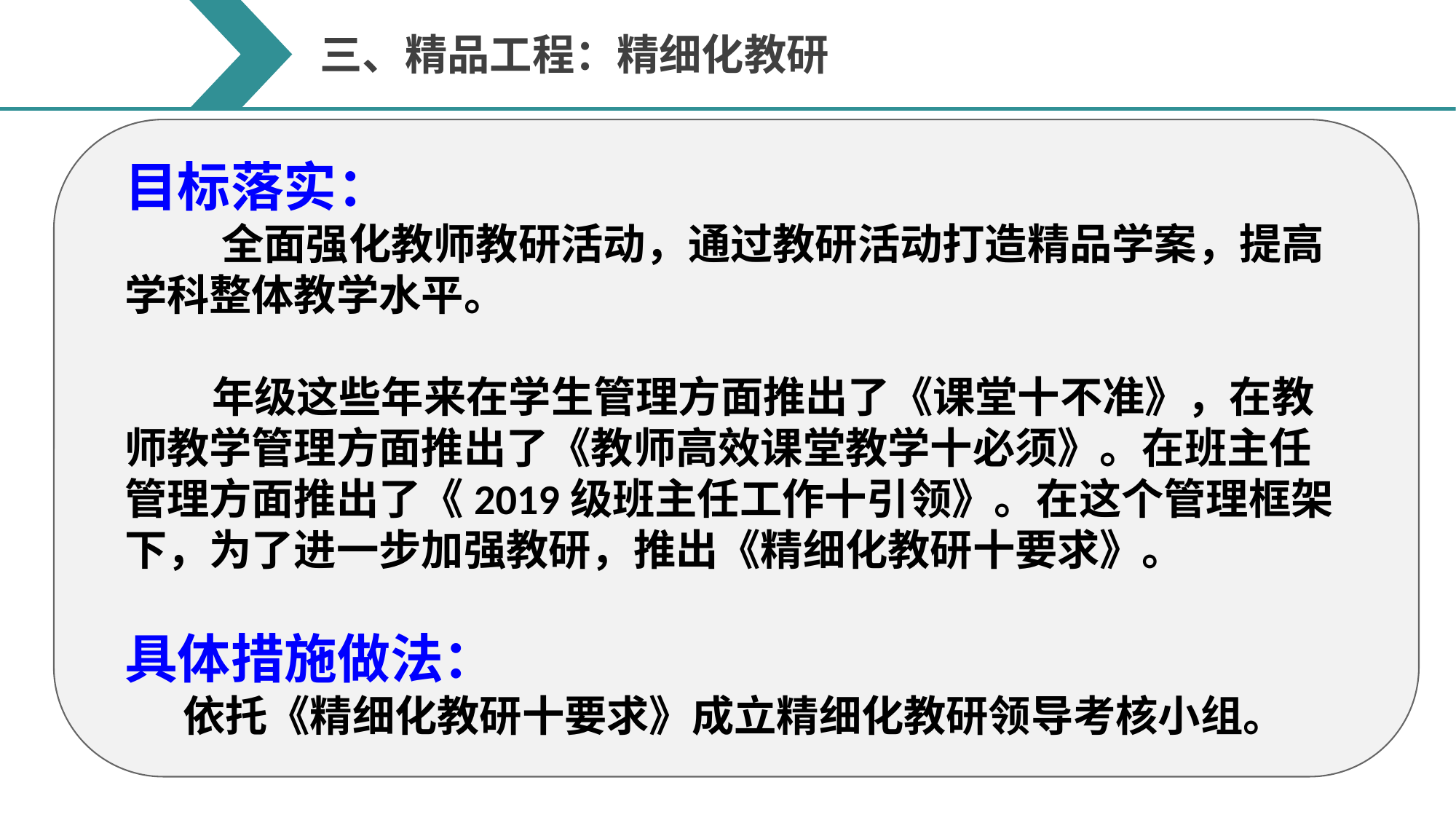

三、精品工程：精细化教研

目标落实：
         全面强化教师教研活动，通过教研活动打造精品学案，提高学科整体教学水平。

        年级这些年来在学生管理方面推出了《课堂十不准》，在教师教学管理方面推出了《教师高效课堂教学十必须》。在班主任管理方面推出了《2019级班主任工作十引领》。在这个管理框架下，为了进一步加强教研，推出《精细化教研十要求》。

具体措施做法：
     依托《精细化教研十要求》成立精细化教研领导考核小组。